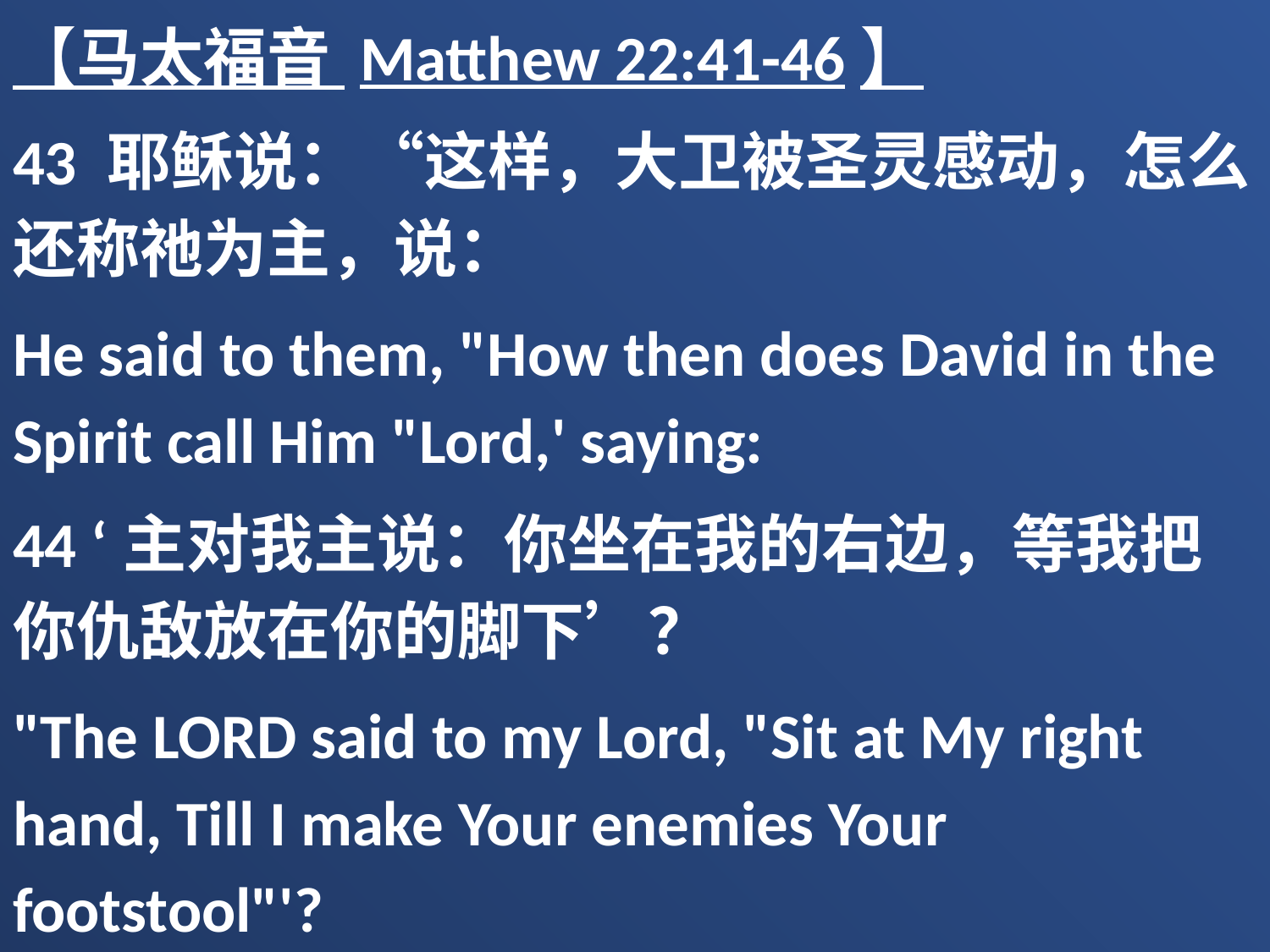

【马太福音 Matthew 22:41-46】
43 耶稣说：“这样，大卫被圣灵感动，怎么还称祂为主，说：
He said to them, "How then does David in the Spirit call Him "Lord,' saying:
44 ‘主对我主说：你坐在我的右边，等我把你仇敌放在你的脚下’？
"The LORD said to my Lord, "Sit at My right hand, Till I make Your enemies Your footstool"'?